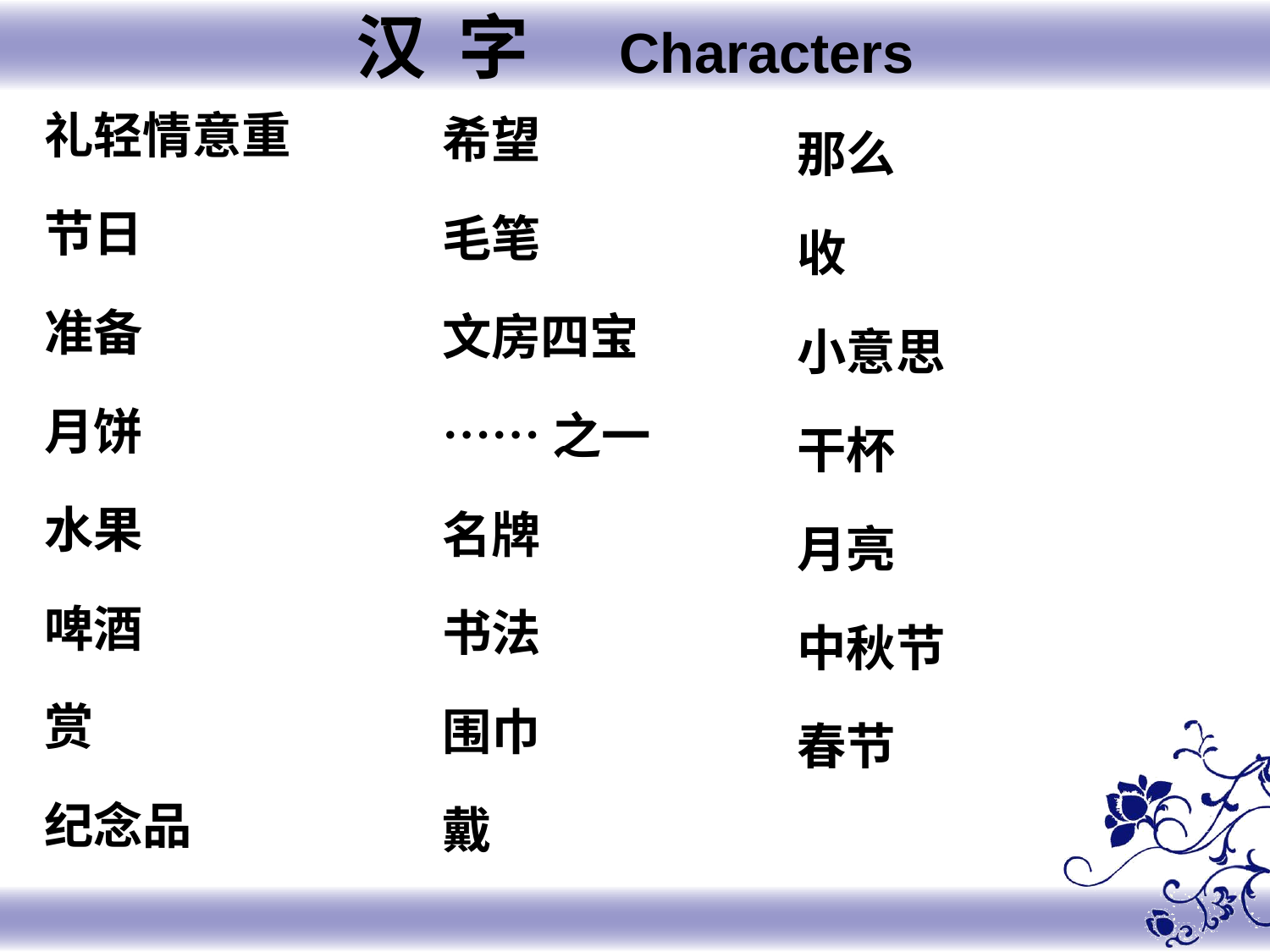

汉  字     Characters
礼轻情意重
节日
准备
月饼
水果
啤酒
赏
纪念品

希望
毛笔
文房四宝
……之一
名牌
书法
围巾
戴
那么
收
小意思
干杯
月亮
中秋节
春节